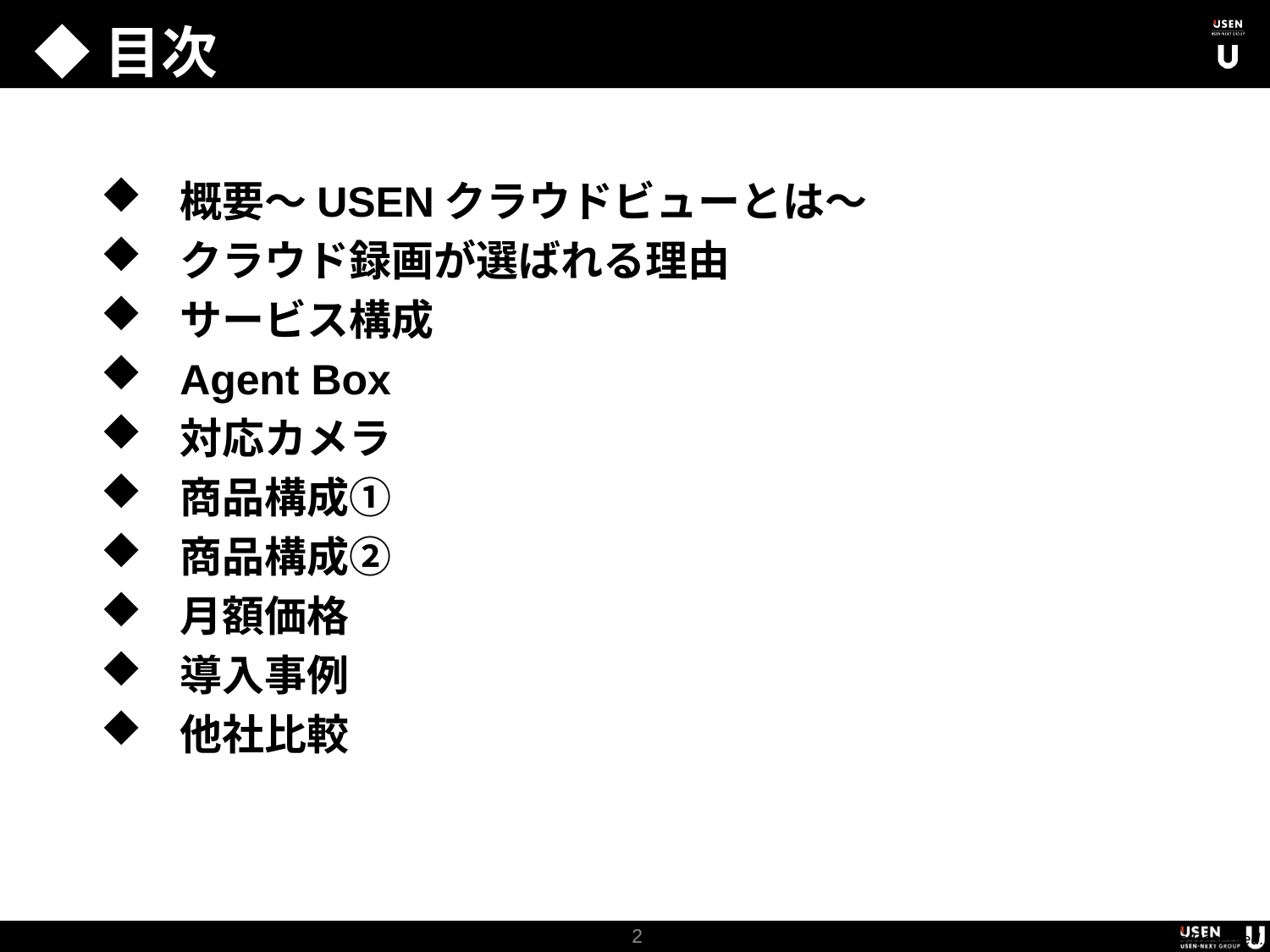

◆目次
概要～USENクラウドビューとは～
クラウド録画が選ばれる理由
サービス構成
Agent Box
対応カメラ
商品構成①
商品構成②
月額価格
導入事例
他社比較